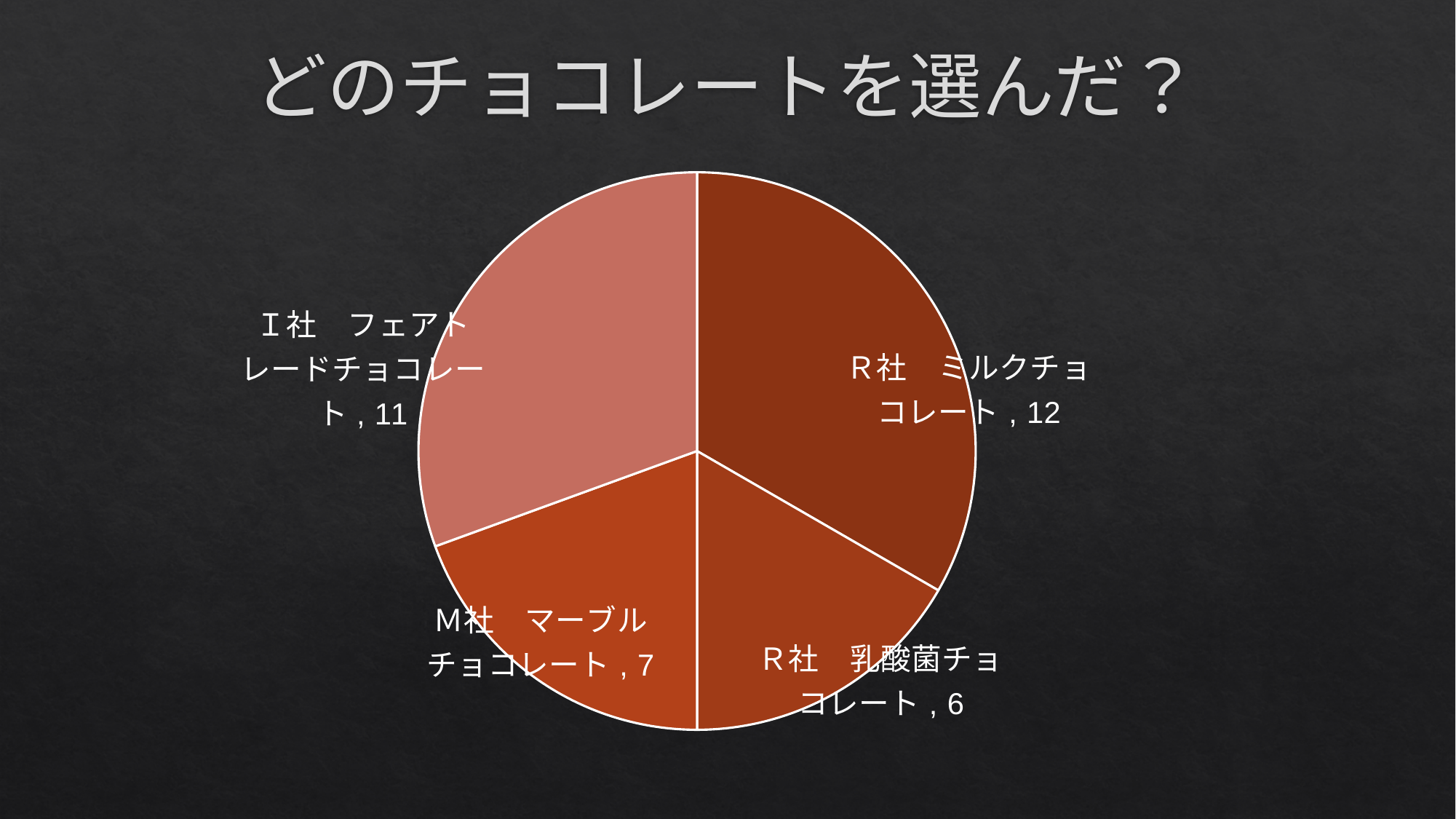

# どのチョコレートを選んだ？

### Chart

| Category |  |
|---|---|
| ロッテ　ガーナミルクチョコレート | 12.0 |
| ロッテ　乳酸菌ショコラ | 6.0 |
| ｍ＆ｍ’ｓ | 7.0 |
| イオン　フェアトレードチョコレート | 11.0 |
| 明治　THE　チョコレート70% | 0.0 |
| ピープルツリー　オリジナルビター | 0.0 |